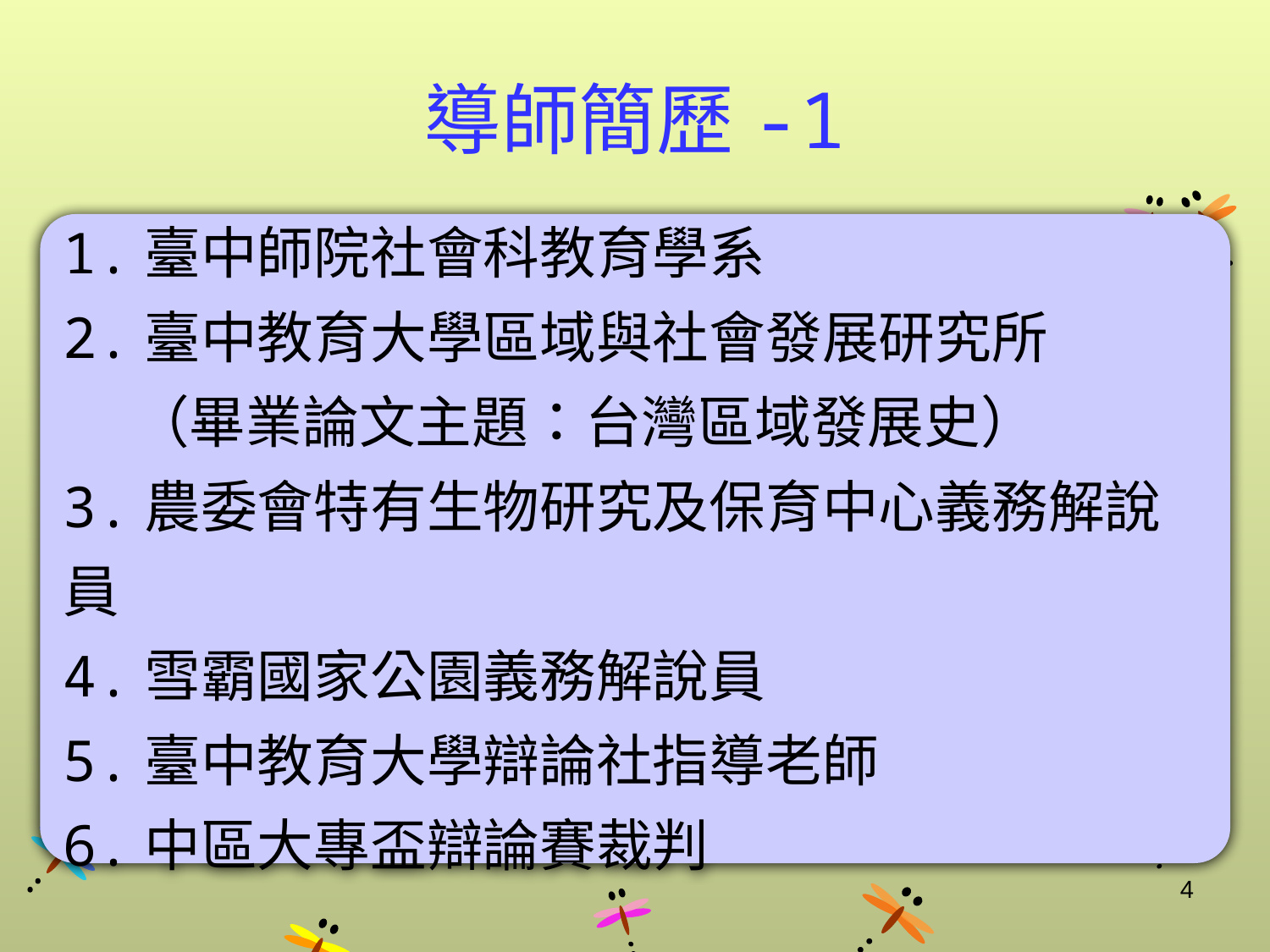

# 導師簡歷-1
1.臺中師院社會科教育學系
2.臺中教育大學區域與社會發展研究所
  （畢業論文主題：台灣區域發展史）
3.農委會特有生物研究及保育中心義務解說員
4.雪霸國家公園義務解說員
5.臺中教育大學辯論社指導老師
6.中區大專盃辯論賽裁判
4